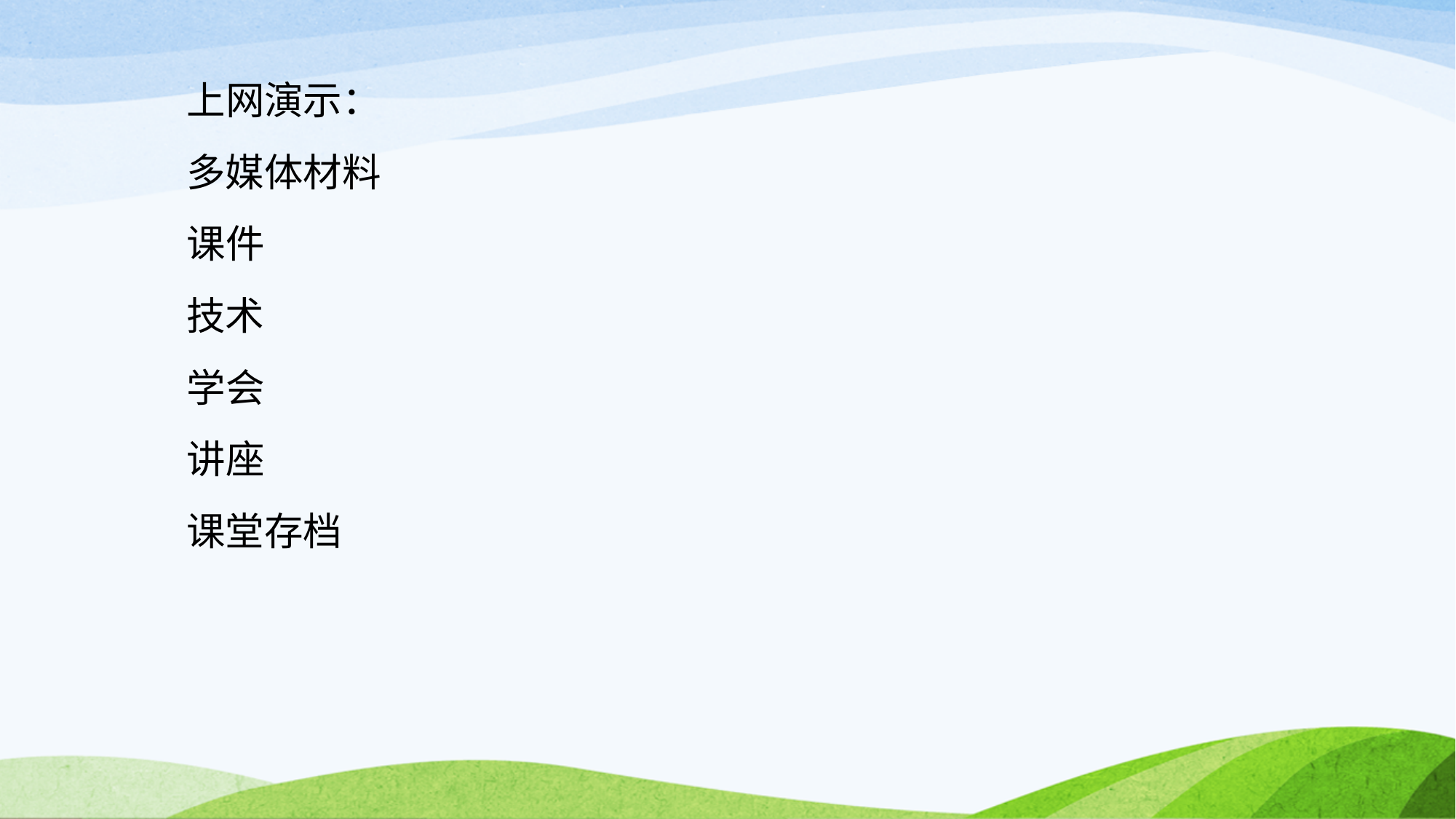

上网演示：
	多媒体材料
	课件
	技术
	学会
	讲座
	课堂存档